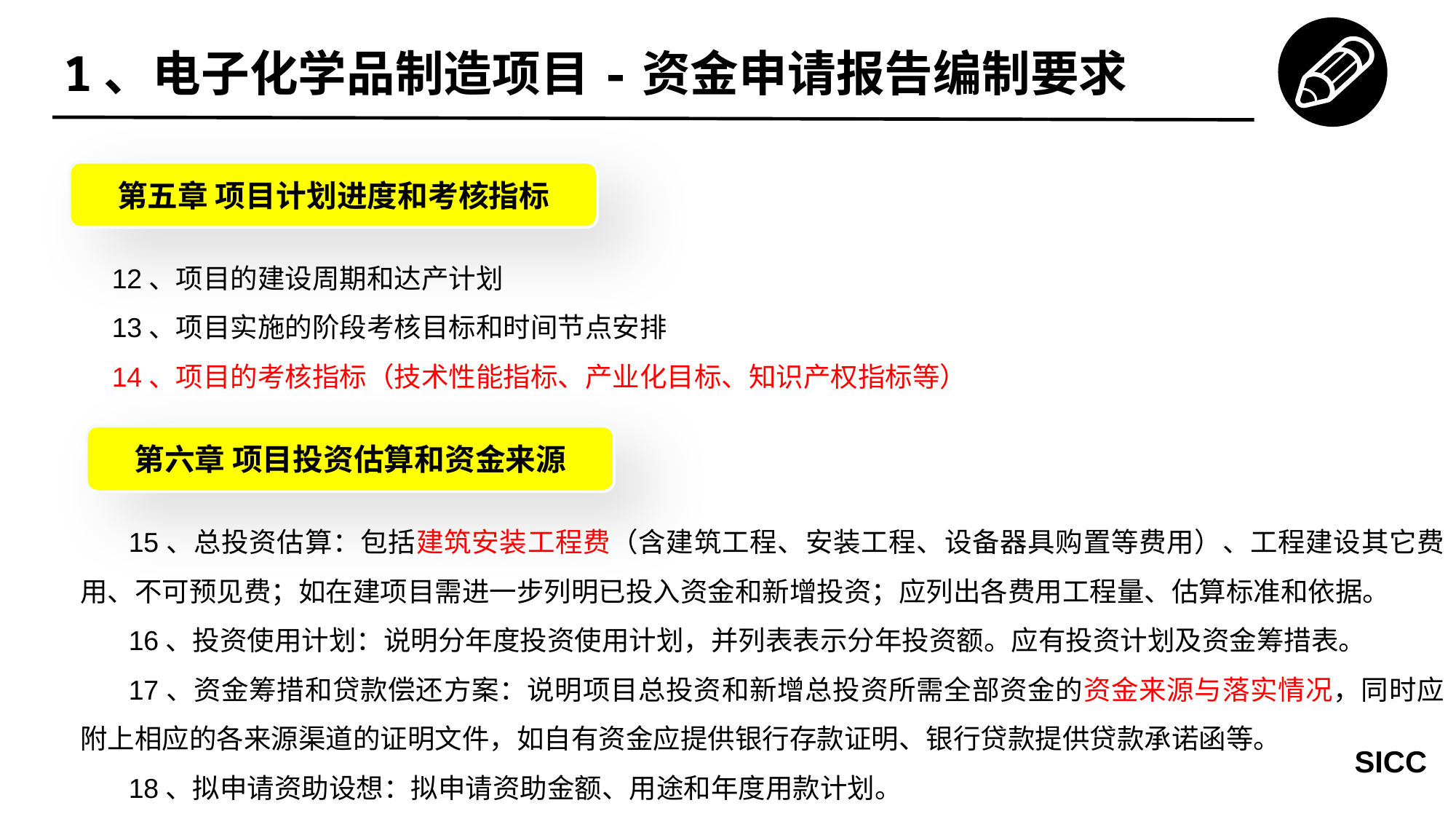

1、电子化学品制造项目-资金申请报告编制要求
第五章 项目计划进度和考核指标
12、项目的建设周期和达产计划
13、项目实施的阶段考核目标和时间节点安排
14、项目的考核指标（技术性能指标、产业化目标、知识产权指标等）
第六章 项目投资估算和资金来源
15、总投资估算：包括建筑安装工程费（含建筑工程、安装工程、设备器具购置等费用）、工程建设其它费用、不可预见费；如在建项目需进一步列明已投入资金和新增投资；应列出各费用工程量、估算标准和依据。
16、投资使用计划：说明分年度投资使用计划，并列表表示分年投资额。应有投资计划及资金筹措表。
17、资金筹措和贷款偿还方案：说明项目总投资和新增总投资所需全部资金的资金来源与落实情况，同时应附上相应的各来源渠道的证明文件，如自有资金应提供银行存款证明、银行贷款提供贷款承诺函等。
18、拟申请资助设想：拟申请资助金额、用途和年度用款计划。